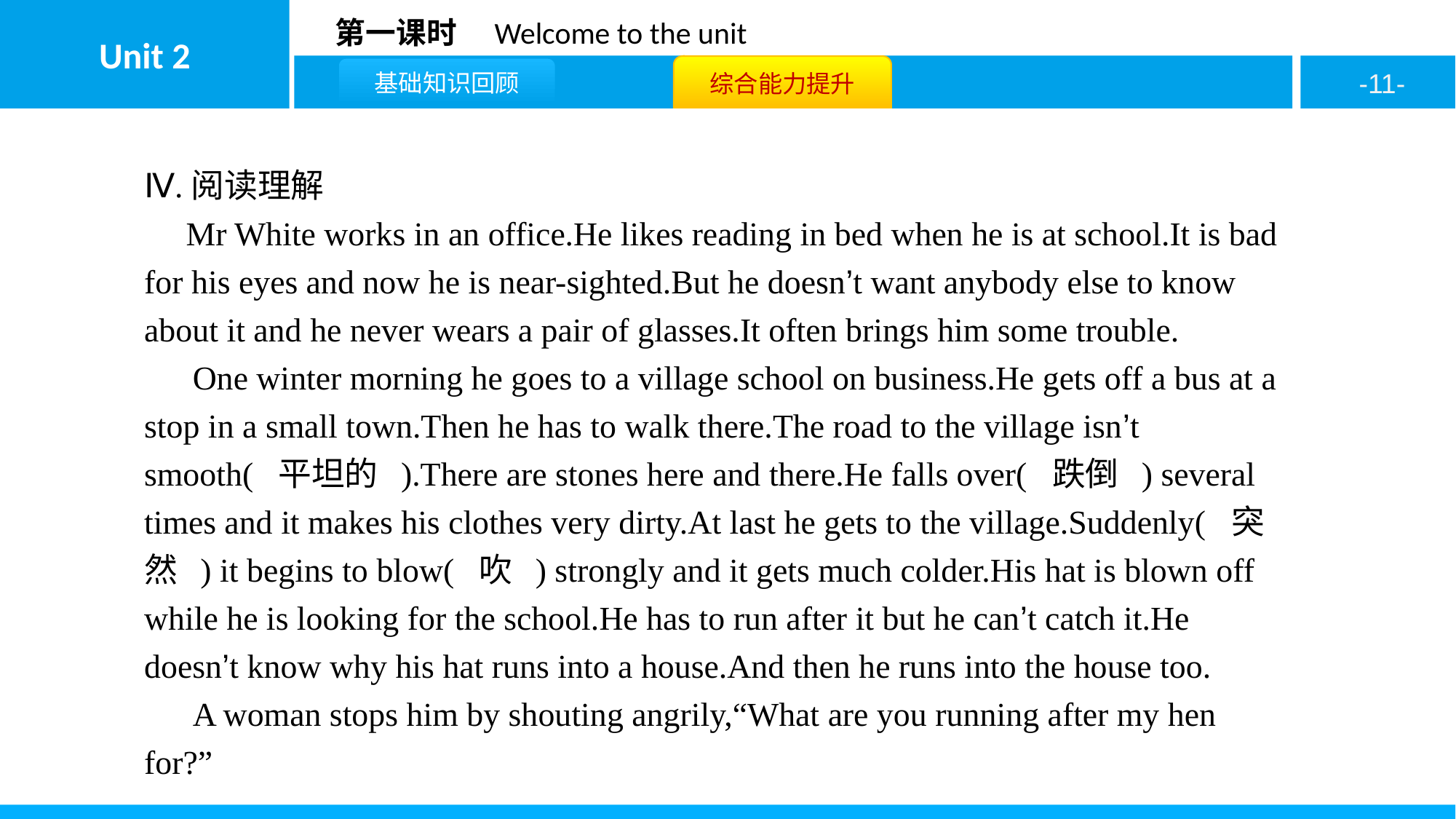

Ⅳ.阅读理解
     Mr White works in an office.He likes reading in bed when he is at school.It is bad for his eyes and now he is near-sighted.But he doesn’t want anybody else to know about it and he never wears a pair of glasses.It often brings him some trouble.
  One winter morning he goes to a village school on business.He gets off a bus at a stop in a small town.Then he has to walk there.The road to the village isn’t smooth(  平坦的  ).There are stones here and there.He falls over(  跌倒  ) several times and it makes his clothes very dirty.At last he gets to the village.Suddenly(  突然  ) it begins to blow(  吹  ) strongly and it gets much colder.His hat is blown off while he is looking for the school.He has to run after it but he can’t catch it.He doesn’t know why his hat runs into a house.And then he runs into the house too.
  A woman stops him by shouting angrily,“What are you running after my hen for?”